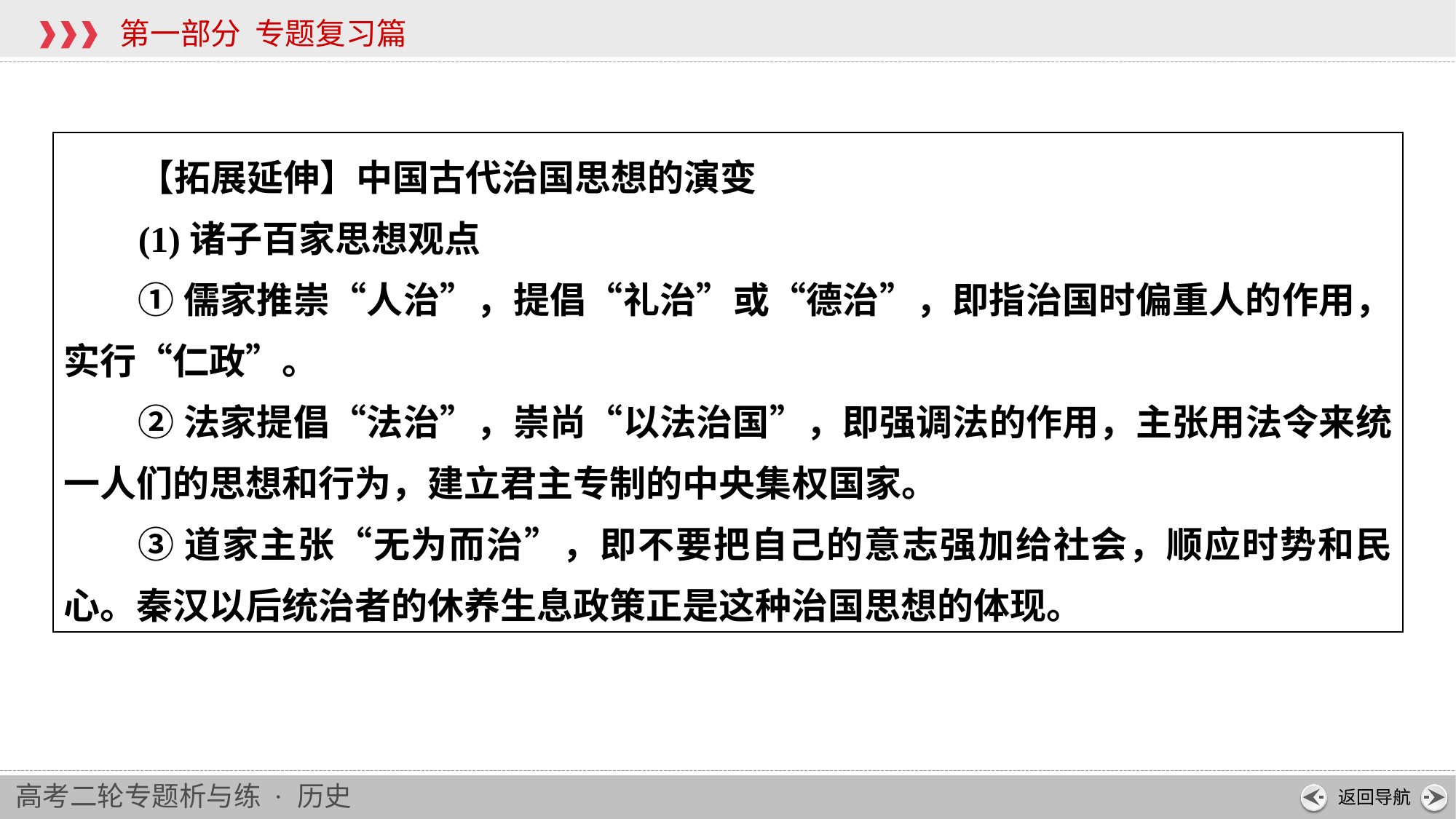

【拓展延伸】中国古代治国思想的演变
(1)诸子百家思想观点
①儒家推崇“人治”，提倡“礼治”或“德治”，即指治国时偏重人的作用，实行“仁政”。
②法家提倡“法治”，崇尚“以法治国”，即强调法的作用，主张用法令来统一人们的思想和行为，建立君主专制的中央集权国家。
③道家主张“无为而治”，即不要把自己的意志强加给社会，顺应时势和民心。秦汉以后统治者的休养生息政策正是这种治国思想的体现。